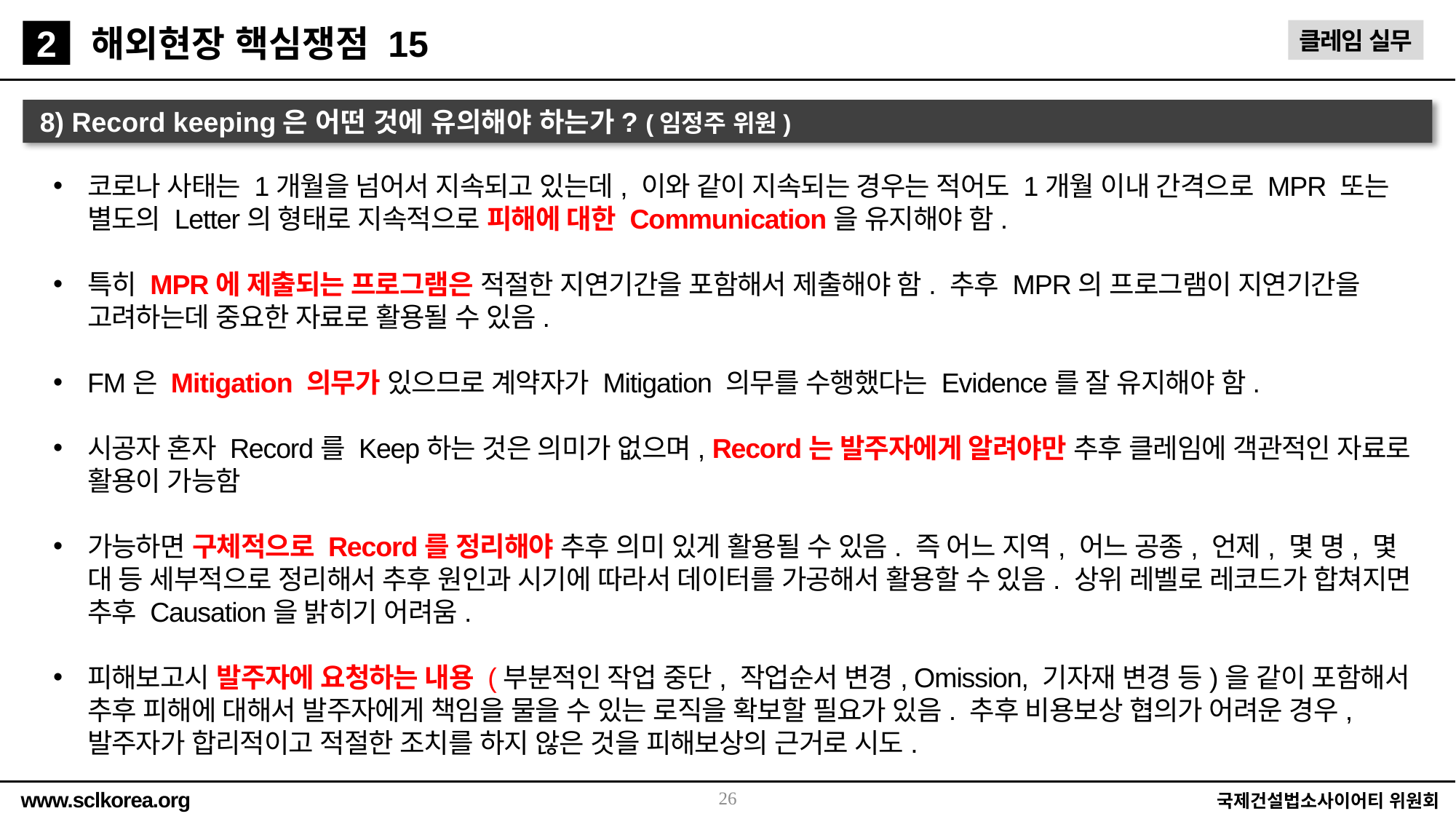

해외현장 핵심쟁점 15
클레임 실무
2
8) Record keeping은 어떤 것에 유의해야 하는가? (임정주 위원)
코로나 사태는 1개월을 넘어서 지속되고 있는데, 이와 같이 지속되는 경우는 적어도 1개월 이내 간격으로 MPR 또는 별도의 Letter의 형태로 지속적으로 피해에 대한 Communication을 유지해야 함.

특히 MPR에 제출되는 프로그램은 적절한 지연기간을 포함해서 제출해야 함. 추후 MPR의 프로그램이 지연기간을 고려하는데 중요한 자료로 활용될 수 있음.

FM은 Mitigation 의무가 있으므로 계약자가 Mitigation 의무를 수행했다는 Evidence를 잘 유지해야 함.

시공자 혼자 Record를 Keep하는 것은 의미가 없으며, Record는 발주자에게 알려야만 추후 클레임에 객관적인 자료로 활용이 가능함

가능하면 구체적으로 Record를 정리해야 추후 의미 있게 활용될 수 있음. 즉 어느 지역, 어느 공종, 언제, 몇 명, 몇 대 등 세부적으로 정리해서 추후 원인과 시기에 따라서 데이터를 가공해서 활용할 수 있음. 상위 레벨로 레코드가 합쳐지면 추후 Causation을 밝히기 어려움.

피해보고시 발주자에 요청하는 내용 (부분적인 작업 중단, 작업순서 변경, Omission, 기자재 변경 등)을 같이 포함해서 추후 피해에 대해서 발주자에게 책임을 물을 수 있는 로직을 확보할 필요가 있음. 추후 비용보상 협의가 어려운 경우, 발주자가 합리적이고 적절한 조치를 하지 않은 것을 피해보상의 근거로 시도.
26